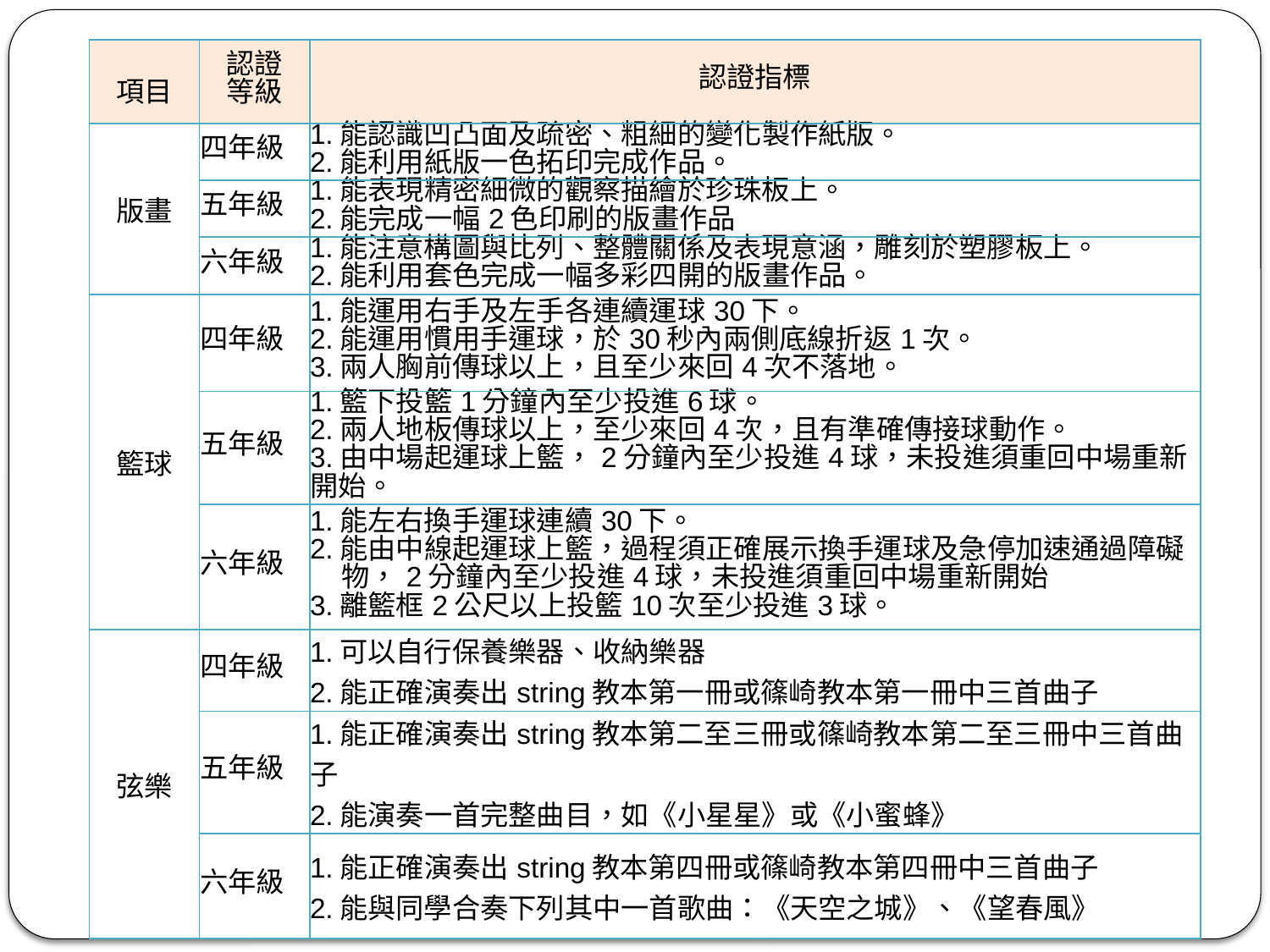

| 項目 | 認證 等級 | 認證指標 |
| --- | --- | --- |
| 版畫 | 四年級 | 1.能認識凹凸面及疏密、粗細的變化製作紙版。 2.能利用紙版一色拓印完成作品。 |
|  | 五年級 | 1.能表現精密細微的觀察描繪於珍珠板上。 2.能完成一幅2色印刷的版畫作品 |
|  | 六年級 | 1.能注意構圖與比列、整體關係及表現意涵，雕刻於塑膠板上。 2.能利用套色完成一幅多彩四開的版畫作品。 |
| 籃球 | 四年級 | 1.能運用右手及左手各連續運球30下。 2.能運用慣用手運球，於30秒內兩側底線折返1次。 3.兩人胸前傳球以上，且至少來回4次不落地。 |
|  | 五年級 | 1.籃下投籃1分鐘內至少投進6球。 2.兩人地板傳球以上，至少來回4次，且有準確傳接球動作。 3.由中場起運球上籃，2分鐘內至少投進4球，未投進須重回中場重新開始。 |
|  | 六年級 | 1.能左右換手運球連續30下。 2.能由中線起運球上籃，過程須正確展示換手運球及急停加速通過障礙物，2分鐘內至少投進4球，未投進須重回中場重新開始 3.離籃框2公尺以上投籃10次至少投進3球。 |
| 弦樂 | 四年級 | 1.可以自行保養樂器、收納樂器 2.能正確演奏出string教本第一冊或篠崎教本第一冊中三首曲子 |
|  | 五年級 | 1.能正確演奏出string教本第二至三冊或篠崎教本第二至三冊中三首曲子 2.能演奏一首完整曲目，如《小星星》或《小蜜蜂》 |
|  | 六年級 | 1.能正確演奏出string教本第四冊或篠崎教本第四冊中三首曲子 2.能與同學合奏下列其中一首歌曲：《天空之城》、《望春風》 |